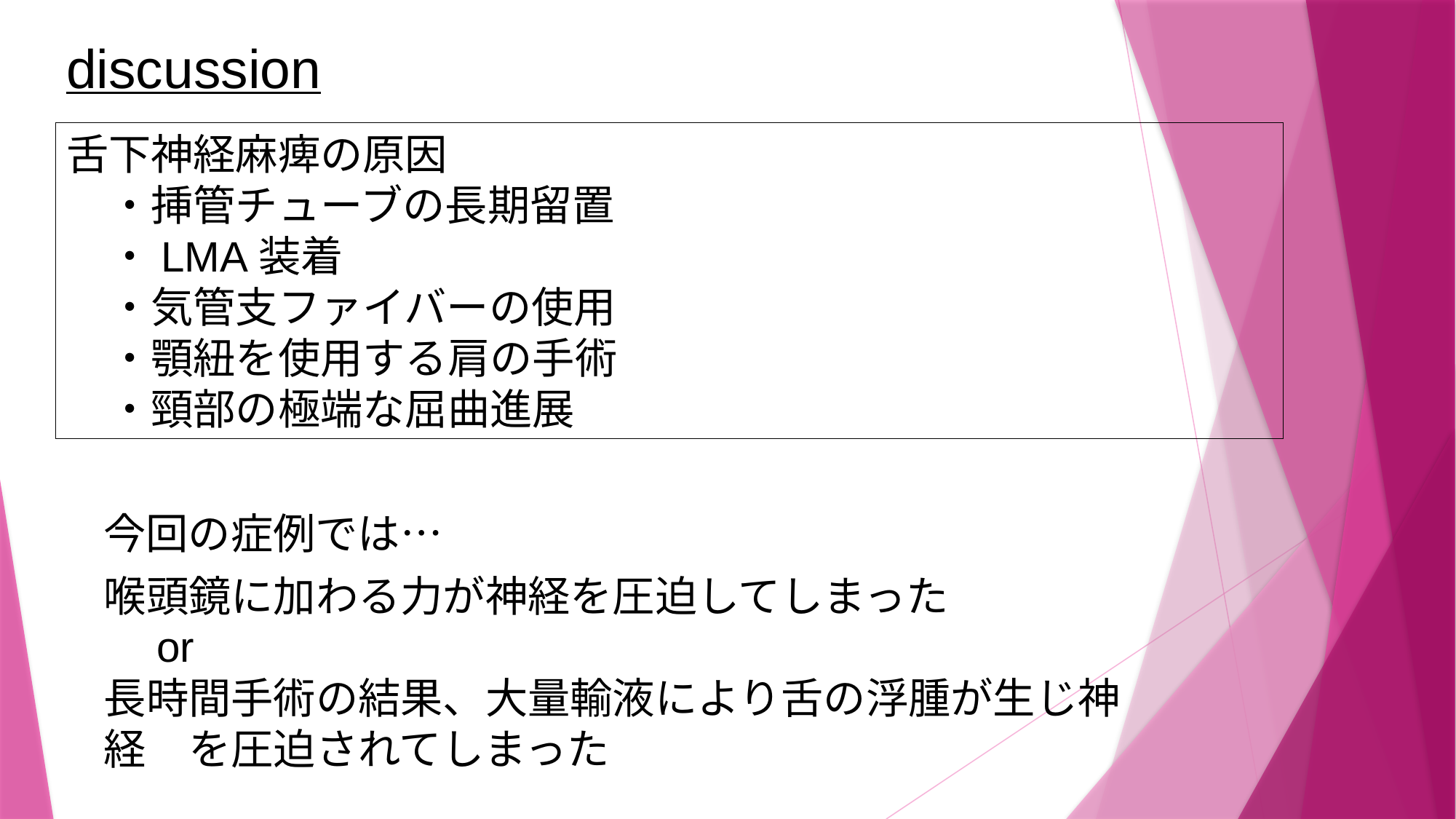

discussion
舌下神経麻痺の原因
　・挿管チューブの長期留置
　・LMA装着
　・気管支ファイバーの使用
　・顎紐を使用する肩の手術
　・頸部の極端な屈曲進展
今回の症例では…
喉頭鏡に加わる力が神経を圧迫してしまった
　or
長時間手術の結果、大量輸液により舌の浮腫が生じ神経　を圧迫されてしまった